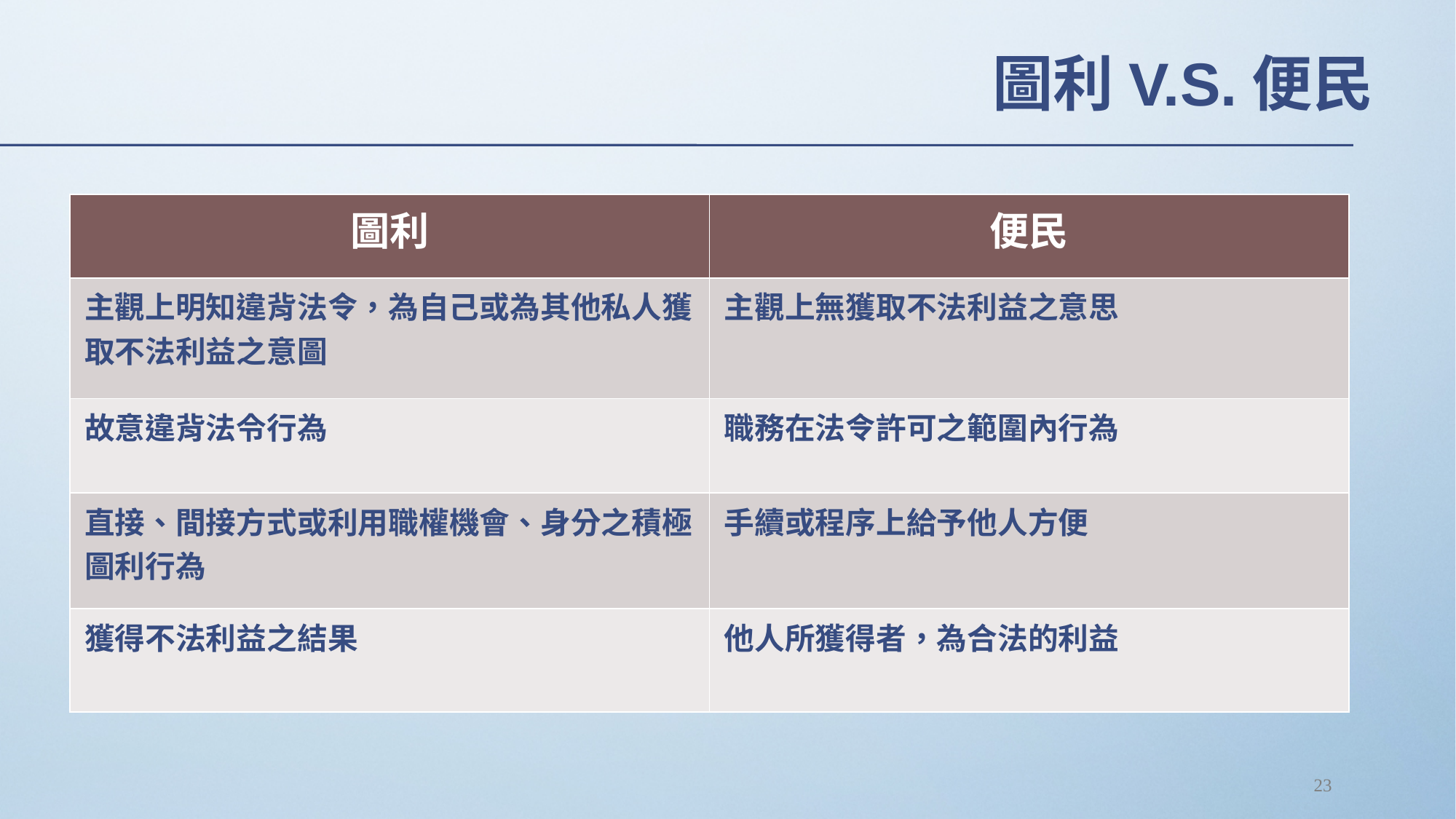

圖利V.S.便民
| 圖利 | 便民 |
| --- | --- |
| 主觀上明知違背法令，為自己或為其他私人獲取不法利益之意圖 | 主觀上無獲取不法利益之意思 |
| 故意違背法令行為 | 職務在法令許可之範圍內行為 |
| 直接、間接方式或利用職權機會、身分之積極圖利行為 | 手續或程序上給予他人方便 |
| 獲得不法利益之結果 | 他人所獲得者，為合法的利益 |
23